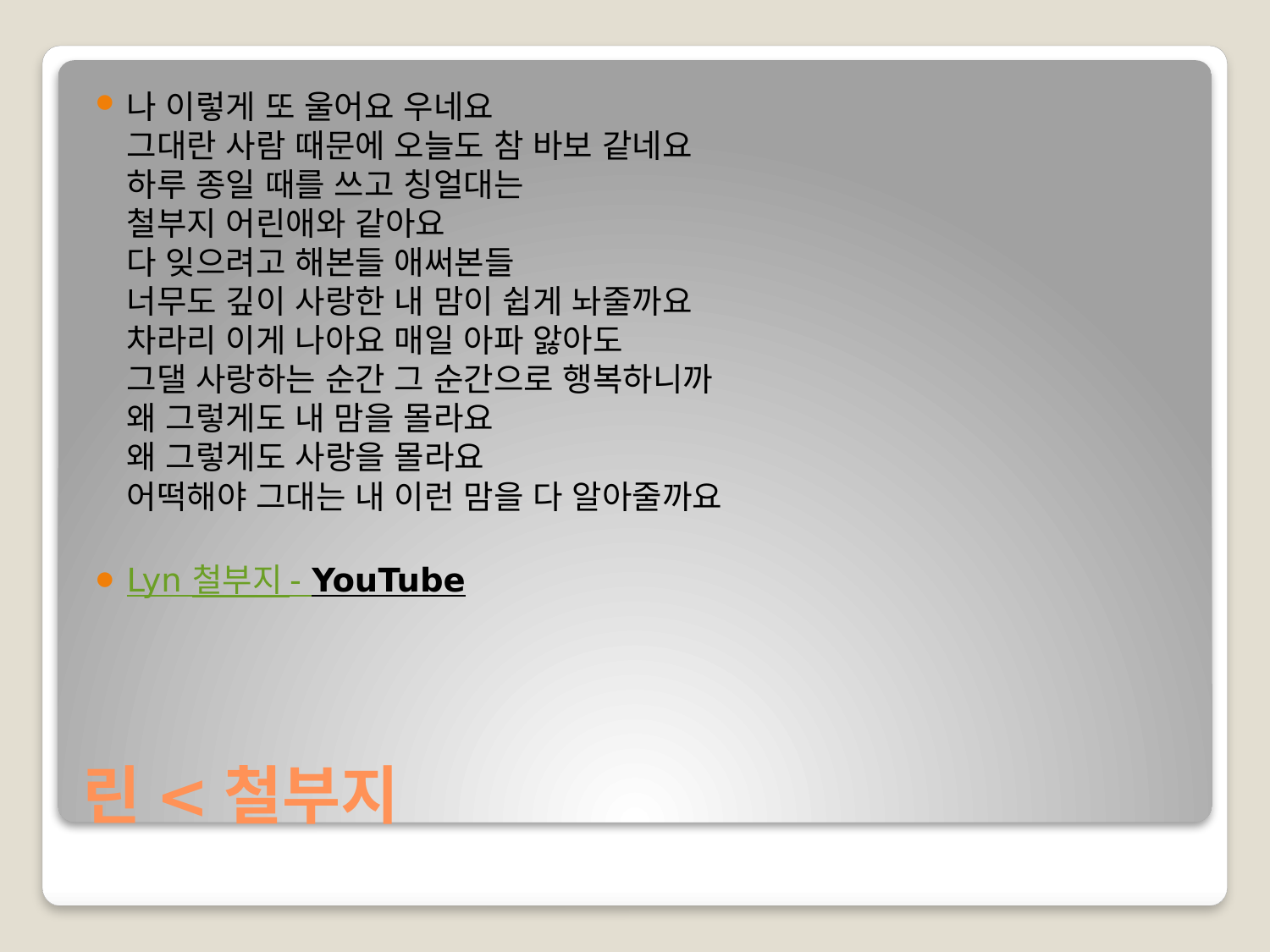

나 이렇게 또 울어요 우네요
그대란 사람 때문에 오늘도 참 바보 같네요
하루 종일 때를 쓰고 칭얼대는
철부지 어린애와 같아요
다 잊으려고 해본들 애써본들
너무도 깊이 사랑한 내 맘이 쉽게 놔줄까요
차라리 이게 나아요 매일 아파 앓아도
그댈 사랑하는 순간 그 순간으로 행복하니까
왜 그렇게도 내 맘을 몰라요
왜 그렇게도 사랑을 몰라요
어떡해야 그대는 내 이런 맘을 다 알아줄까요

Lyn 철부지 - YouTube
# 린<철부지